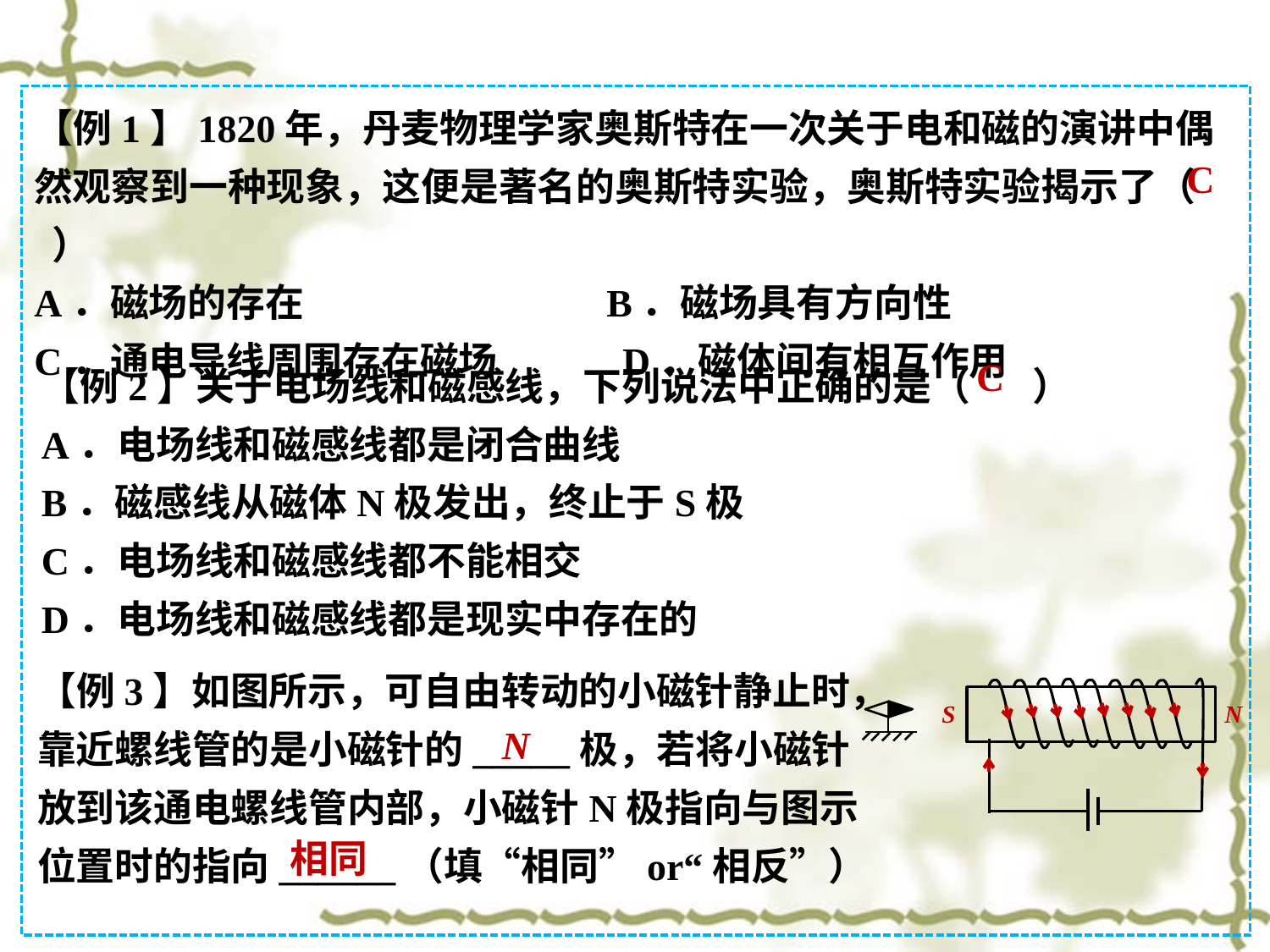

【例1】1820年，丹麦物理学家奥斯特在一次关于电和磁的演讲中偶然观察到一种现象，这便是著名的奥斯特实验，奥斯特实验揭示了（       ）
A．磁场的存在                                 B．磁场具有方向性
C．通电导线周围存在磁场             D．磁体间有相互作用

C
【例2】关于电场线和磁感线，下列说法中正确的是（       ）
A．电场线和磁感线都是闭合曲线
B．磁感线从磁体N极发出，终止于S极
C．电场线和磁感线都不能相交
D．电场线和磁感线都是现实中存在的
C
【例3】如图所示，可自由转动的小磁针静止时，靠近螺线管的是小磁针的_____极，若将小磁针放到该通电螺线管内部，小磁针N极指向与图示位置时的指向______（填“相同”or“相反”）

N
S
N
相同